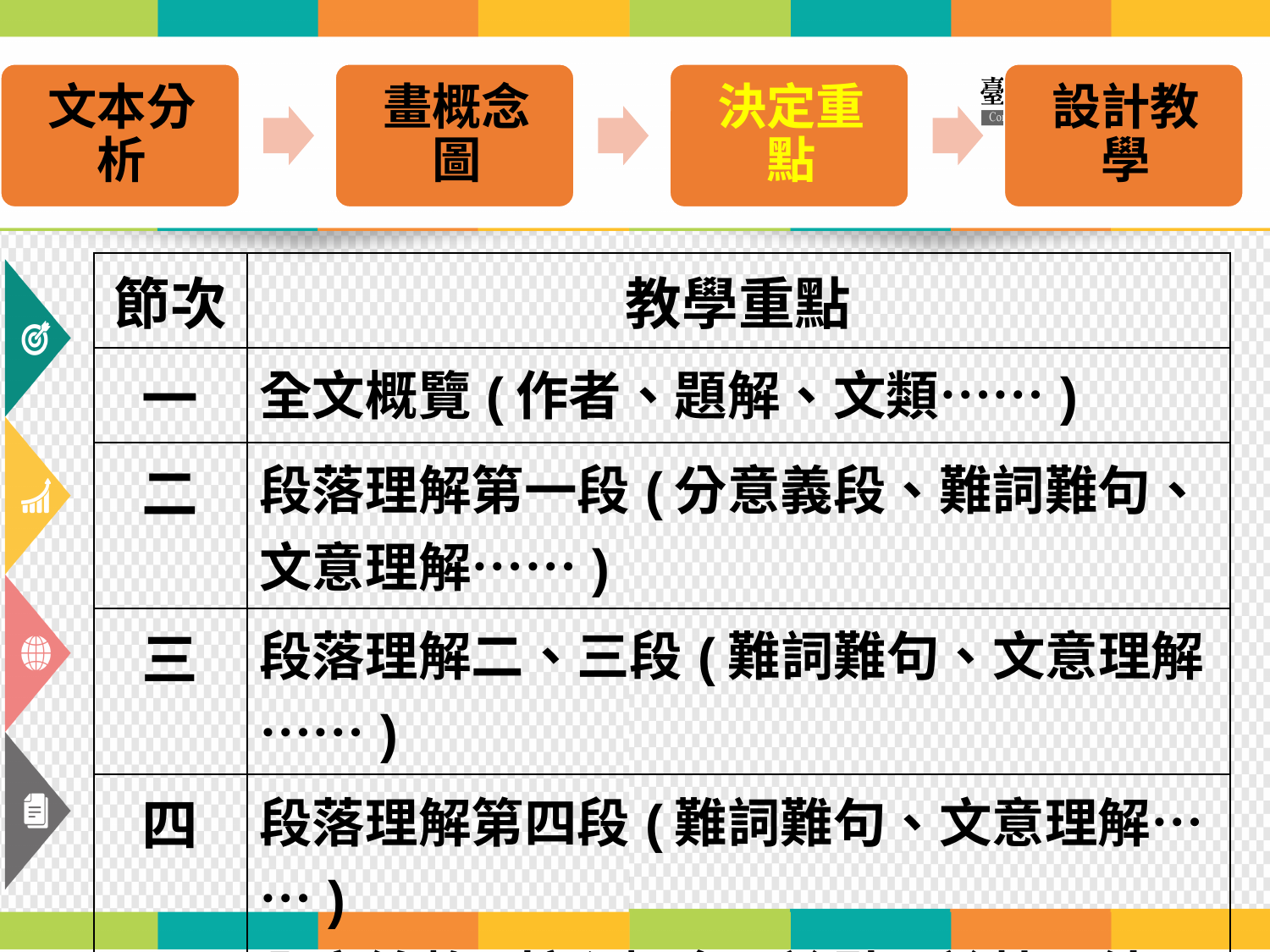

文本分析

畫概念圖

決定重點

設計教學
| 節次 | 教學重點 |
| --- | --- |
| 一 | 全文概覽(作者、題解、文類……) |
| 二 | 段落理解第一段(分意義段、難詞難句、文意理解……) |
| 三 | 段落理解二、三段(難詞難句、文意理解……) |
| 四 | 段落理解第四段(難詞難句、文意理解……) 全文統整(核心概念—論點、論據、結論) |